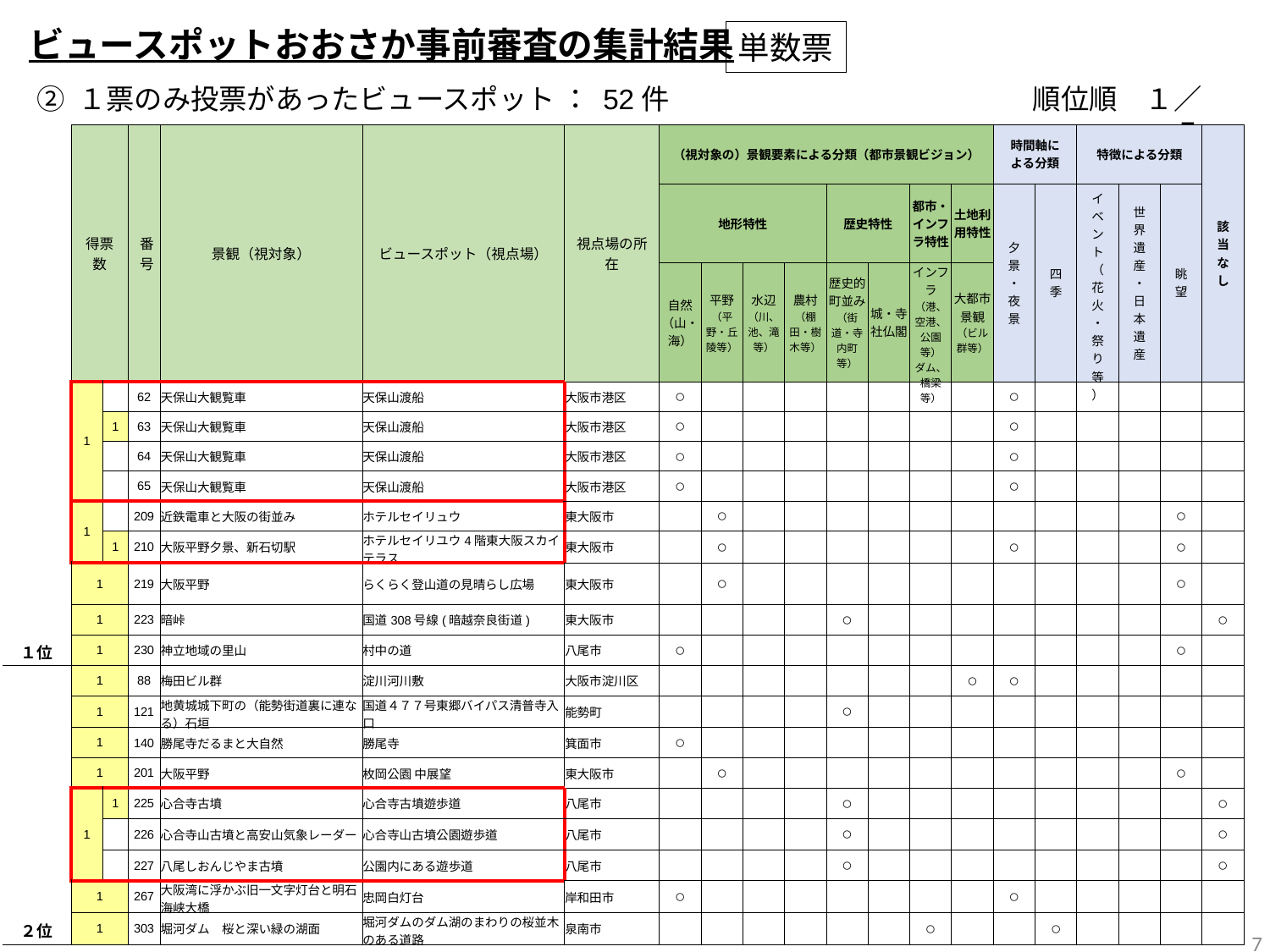

ビュースポットおおさか事前審査の集計結果
単数票
② １票のみ投票があったビュースポット ： 52件
順位順　１／５
|  |  | 得票数 |  | 番号 | 景観（視対象） | ビュースポット（視点場） | 視点場の所在 | （視対象の）景観要素による分類（都市景観ビジョン） |  |  |  |  |  |  |  | 時間軸による分類 |  | 特徴による分類 |  |  | 該当なし |
| --- | --- | --- | --- | --- | --- | --- | --- | --- | --- | --- | --- | --- | --- | --- | --- | --- | --- | --- | --- | --- | --- |
|  |  |  |  |  |  |  |  | 地形特性 |  |  |  | 歴史特性 |  | 都市・インフラ特性 | 土地利用特性 | 夕景・夜景 | 四季 | イベント （花火・祭り等） | 世界遺産・日本遺産 | 眺望 |  |
|  |  |  |  |  |  |  |  | 自然 （山・海） | 平野 （平野・丘陵等） | 水辺 （川、池、滝等） | 農村 （棚田・樹木等） | 歴史的町並み （街道・寺内町等） | 城・寺社仏閣 | インフラ （港、空港、公園等） ダム、橋梁等） | 大都市景観 （ビル群等） |  |  |  |  |  |  |
|  |  | 1 |  | 62 | 天保山大観覧車 | 天保山渡船 | 大阪市港区 | 〇 |  |  |  |  |  |  |  | 〇 |  |  |  |  |  |
|  |  |  | 1 | 63 | 天保山大観覧車 | 天保山渡船 | 大阪市港区 | 〇 |  |  |  |  |  |  |  | 〇 |  |  |  |  |  |
|  |  |  |  | 64 | 天保山大観覧車 | 天保山渡船 | 大阪市港区 | 〇 |  |  |  |  |  |  |  | 〇 |  |  |  |  |  |
|  |  |  |  | 65 | 天保山大観覧車 | 天保山渡船 | 大阪市港区 | 〇 |  |  |  |  |  |  |  | 〇 |  |  |  |  |  |
|  |  | 1 |  | 209 | 近鉄電車と大阪の街並み | ホテルセイリュウ | 東大阪市 |  | 〇 |  |  |  |  |  |  |  |  |  |  | 〇 |  |
|  |  |  | 1 | 210 | 大阪平野夕景、新石切駅 | ホテルセイリユウ4階東大阪スカイテラス | 東大阪市 |  | 〇 |  |  |  |  |  |  | 〇 |  |  |  | 〇 |  |
|  |  | 1 |  | 219 | 大阪平野 | らくらく登山道の見晴らし広場 | 東大阪市 |  | 〇 |  |  |  |  |  |  |  |  |  |  | 〇 |  |
|  |  | 1 |  | 223 | 暗峠 | 国道308号線(暗越奈良街道) | 東大阪市 |  |  |  |  | 〇 |  |  |  |  |  |  |  |  | 〇 |
| １位 |  | 1 |  | 230 | 神立地域の里山 | 村中の道 | 八尾市 | 〇 |  |  |  |  |  |  |  |  |  |  |  | 〇 |  |
|  |  | 1 |  | 88 | 梅田ビル群 | 淀川河川敷 | 大阪市淀川区 |  |  |  |  |  |  |  | 〇 | 〇 |  |  |  |  |  |
|  |  | 1 |  | 121 | 地黄城城下町の（能勢街道裏に連なる）石垣 | 国道４７７号東郷バイパス清普寺入口 | 能勢町 |  |  |  |  | 〇 |  |  |  |  |  |  |  |  |  |
|  |  | 1 |  | 140 | 勝尾寺だるまと大自然 | 勝尾寺 | 箕面市 | 〇 |  |  |  |  |  |  |  |  |  |  |  |  |  |
|  |  | 1 |  | 201 | 大阪平野 | 枚岡公園 中展望 | 東大阪市 |  | 〇 |  |  |  |  |  |  |  |  |  |  | 〇 |  |
|  |  | 1 | 1 | 225 | 心合寺古墳 | 心合寺古墳遊歩道 | 八尾市 |  |  |  |  | 〇 |  |  |  |  |  |  |  |  | 〇 |
|  |  |  |  | 226 | 心合寺山古墳と高安山気象レーダー | 心合寺山古墳公園遊歩道 | 八尾市 |  |  |  |  | 〇 |  |  |  |  |  |  |  |  | 〇 |
|  |  |  |  | 227 | 八尾しおんじやま古墳 | 公園内にある遊歩道 | 八尾市 |  |  |  |  | 〇 |  |  |  |  |  |  |  |  | 〇 |
|  |  | 1 |  | 267 | 大阪湾に浮かぶ旧一文字灯台と明石海峡大橋 | 忠岡白灯台 | 岸和田市 | 〇 |  |  |  |  |  |  |  | 〇 |  |  |  |  |  |
| ２位 |  | 1 |  | 303 | 堀河ダム　桜と深い緑の湖面 | 堀河ダムのダム湖のまわりの桜並木のある道路 | 泉南市 |  |  |  |  |  |  | 〇 |  |  | 〇 |  |  |  |  |
7